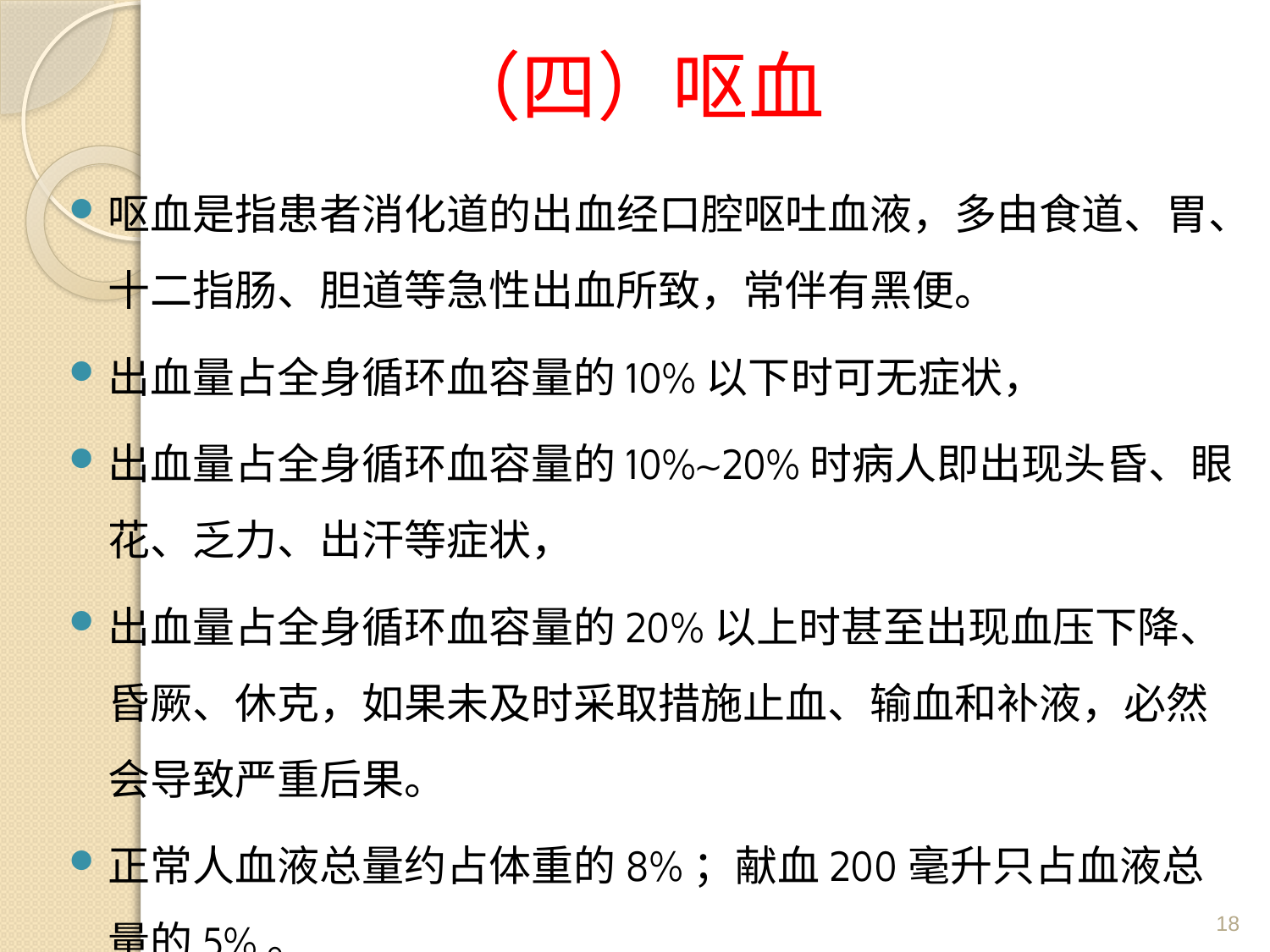

# （四）呕血
呕血是指患者消化道的出血经口腔呕吐血液，多由食道、胃、十二指肠、胆道等急性出血所致，常伴有黑便。
出血量占全身循环血容量的10%以下时可无症状，
出血量占全身循环血容量的10%~20%时病人即出现头昏、眼花、乏力、出汗等症状，
出血量占全身循环血容量的20%以上时甚至出现血压下降、昏厥、休克，如果未及时采取措施止血、输血和补液，必然会导致严重后果。
正常人血液总量约占体重的8%；献血200毫升只占血液总量的5%。
18